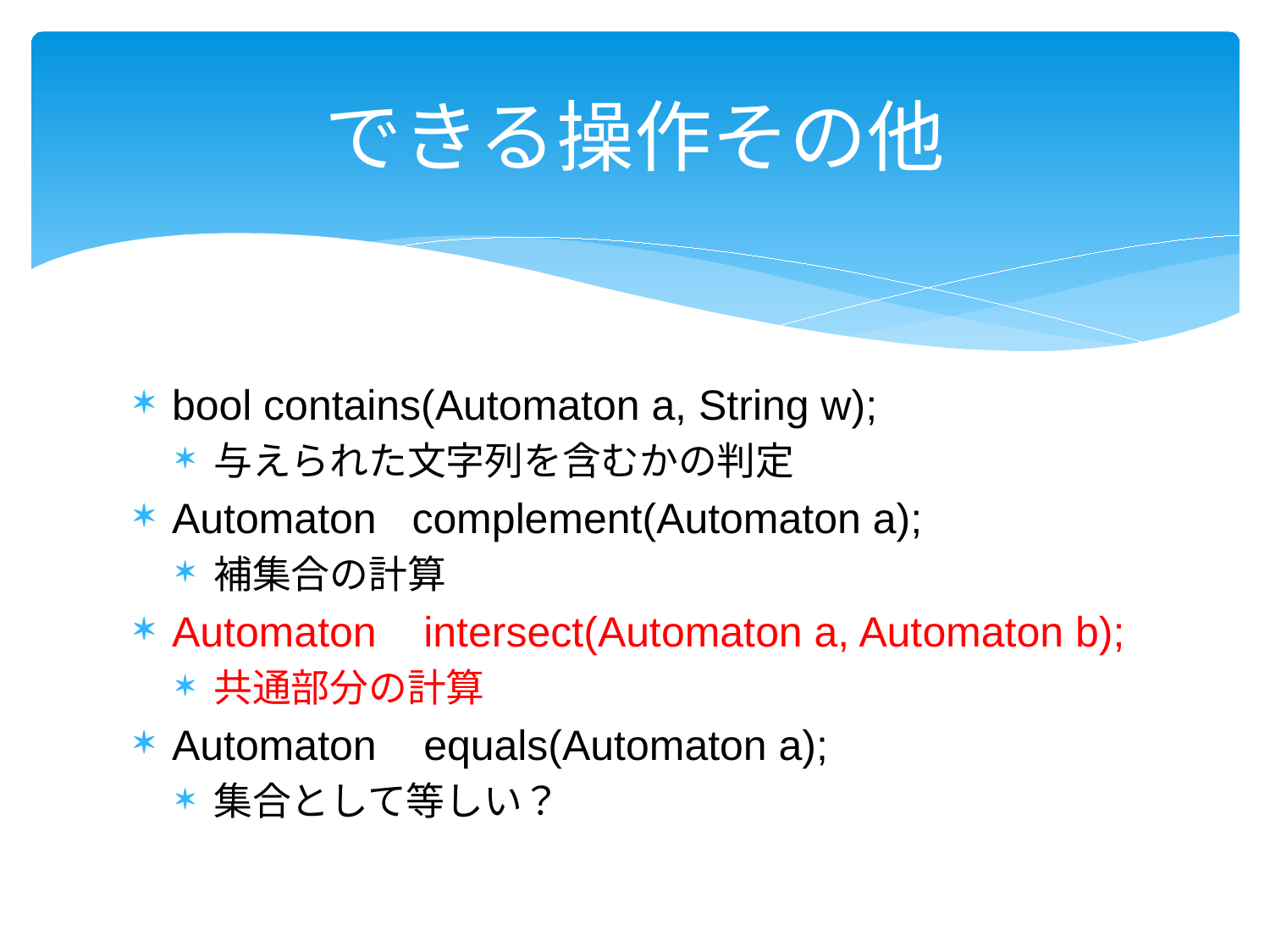

# できる操作その他
bool contains(Automaton a, String w);
与えられた文字列を含むかの判定
Automaton   complement(Automaton a);
補集合の計算
Automaton    intersect(Automaton a, Automaton b);
共通部分の計算
Automaton    equals(Automaton a);
集合として等しい？